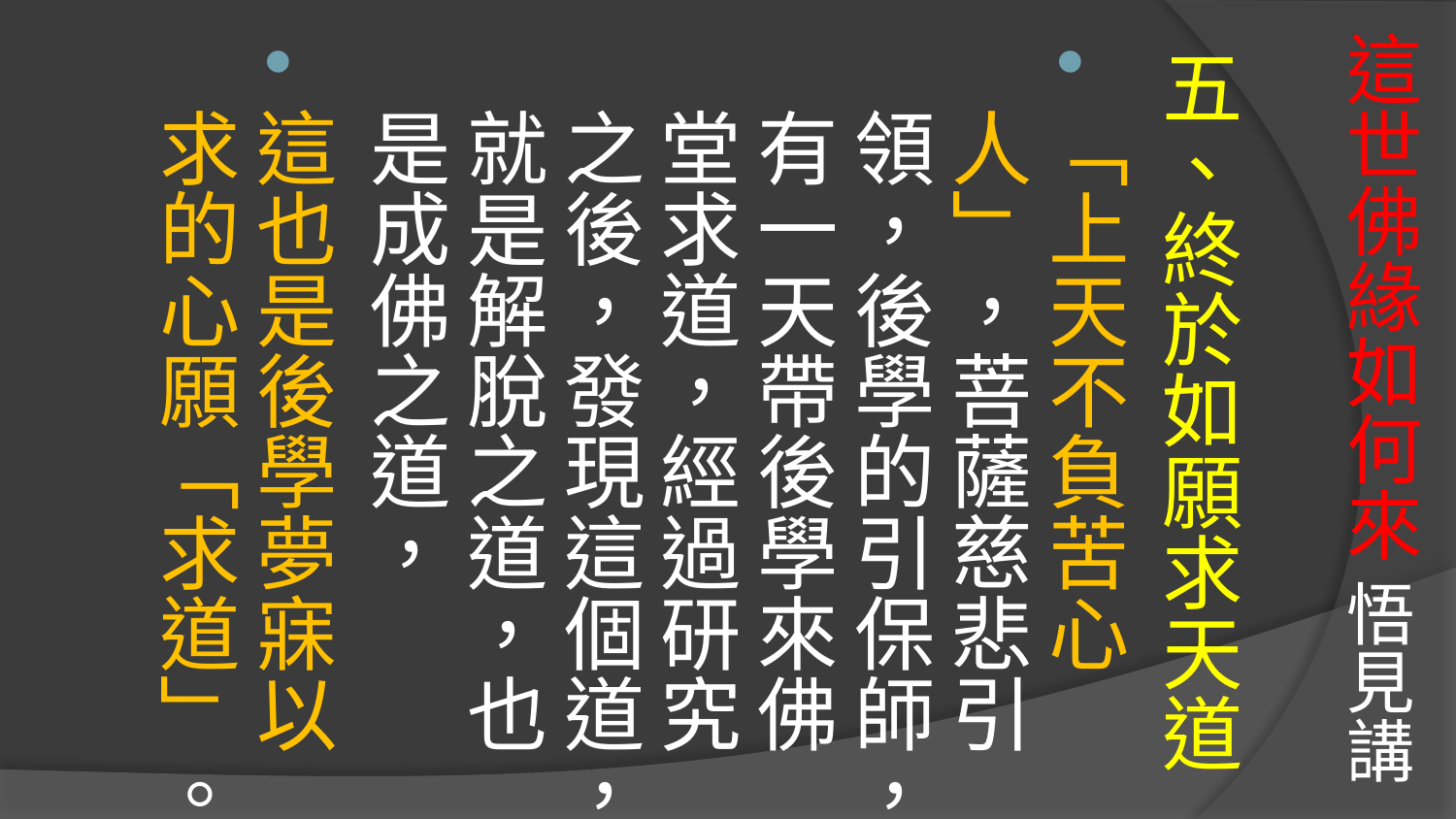

# 這世佛緣如何來 悟見講
五、終於如願求天道
「上天不負苦心人」，菩薩慈悲引領，後學的引保師，有一天帶後學來佛堂求道，經過研究之後，發現這個道，就是解脫之道，也是成佛之道，
這也是後學夢寐以求的心願「求道」。